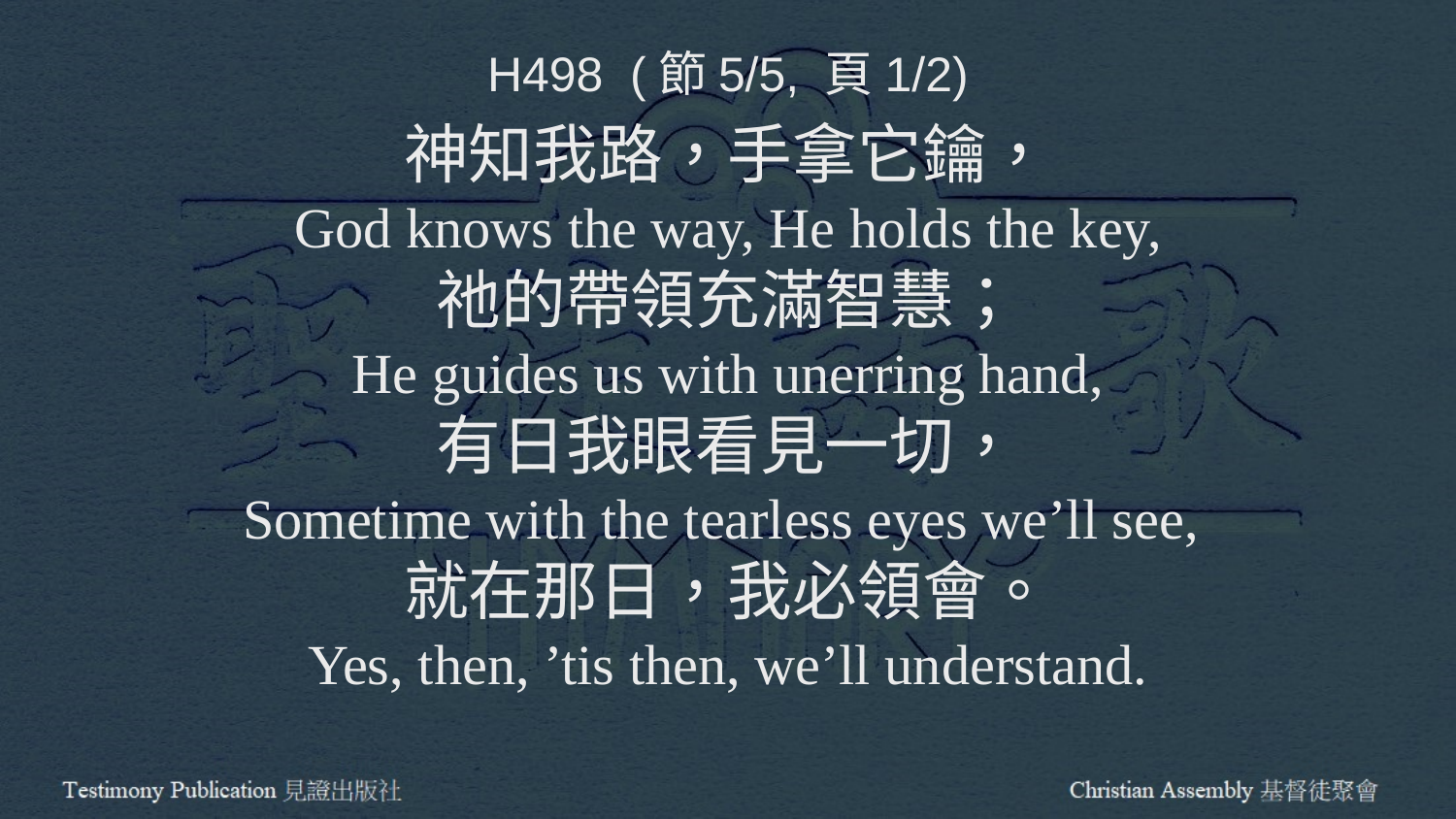

H498  (節5/5, 頁1/2)
神知我路，手拿它鑰，
God knows the way, He holds the key,
祂的帶領充滿智慧；
He guides us with unerring hand,
有日我眼看見一切，
Sometime with the tearless eyes we’ll see,
就在那日，我必領會。
Yes, then, ’tis then, we’ll understand.